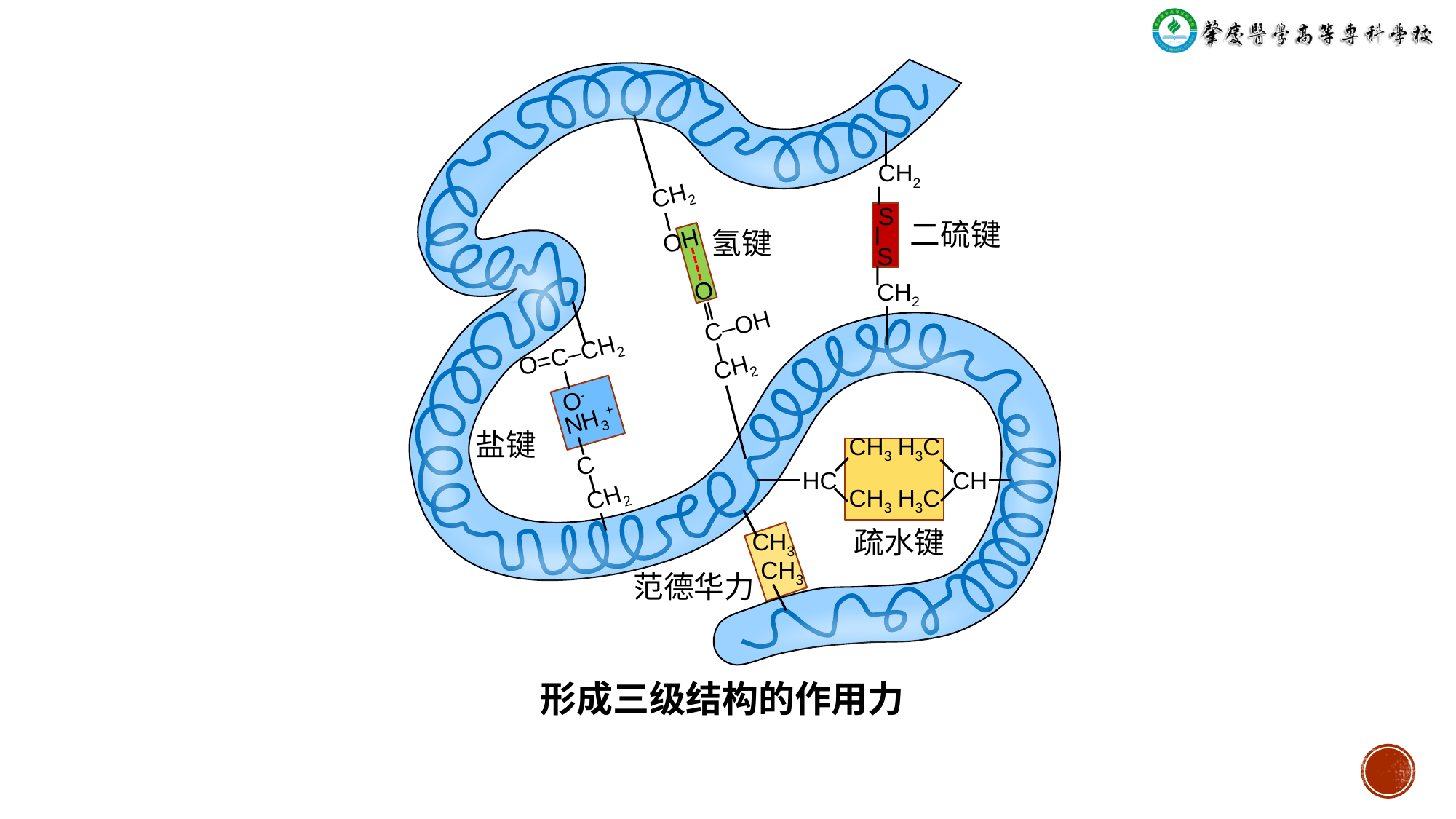

CH2
 ⅼ
 S
CH2
 ⅼ
OH

二硫键
氢键

 ⅼ
 S
 ⅼ
 CH2
O
 ‖
C‒OH
 ⅼ
CH2
O=C‒CH2
      ⅼ
     O-

NH3+
 ⅼ
C
 ⅼ
CH2
 ⅼ
盐键

CH3
H3C
HC
CH
H3C
CH3
疏水键

CH3
范德华力
CH3
形成三级结构的作用力